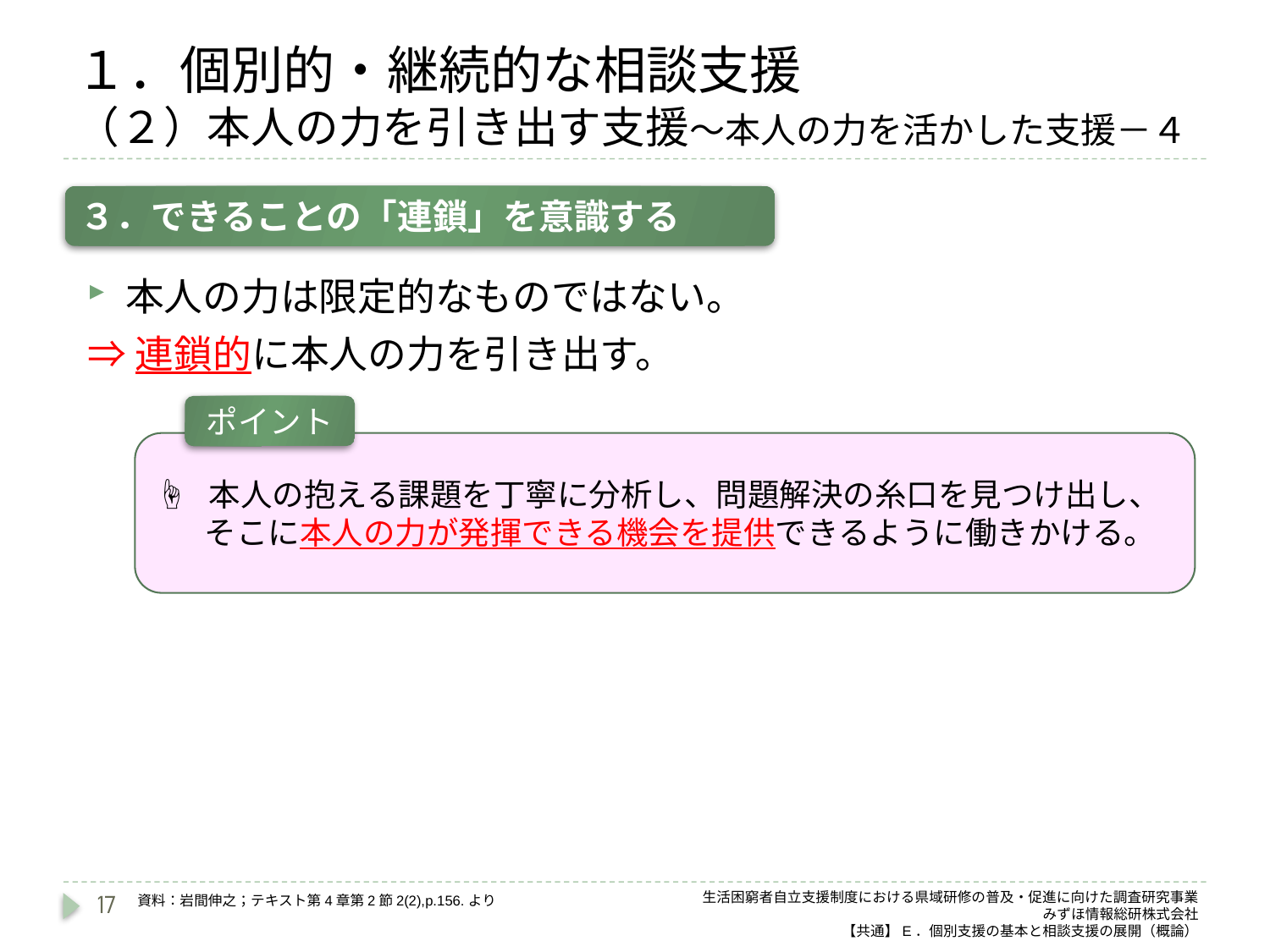

# １．個別的・継続的な相談支援 （２）本人の力を引き出す支援～本人の力を活かした支援－４
３．できることの「連鎖」を意識する
本人の力は限定的なものではない。
⇒連鎖的に本人の力を引き出す。

ポイント
☝  本人の抱える課題を丁寧に分析し、問題解決の糸口を見つけ出し、そこに本人の力が発揮できる機会を提供できるように働きかける。
17
生活困窮者自立支援制度における県域研修の普及・促進に向けた調査研究事業
みずほ情報総研株式会社
【共通】E．個別支援の基本と相談支援の展開（概論）
資料：岩間伸之；テキスト第4章第2節2(2),p.156.より